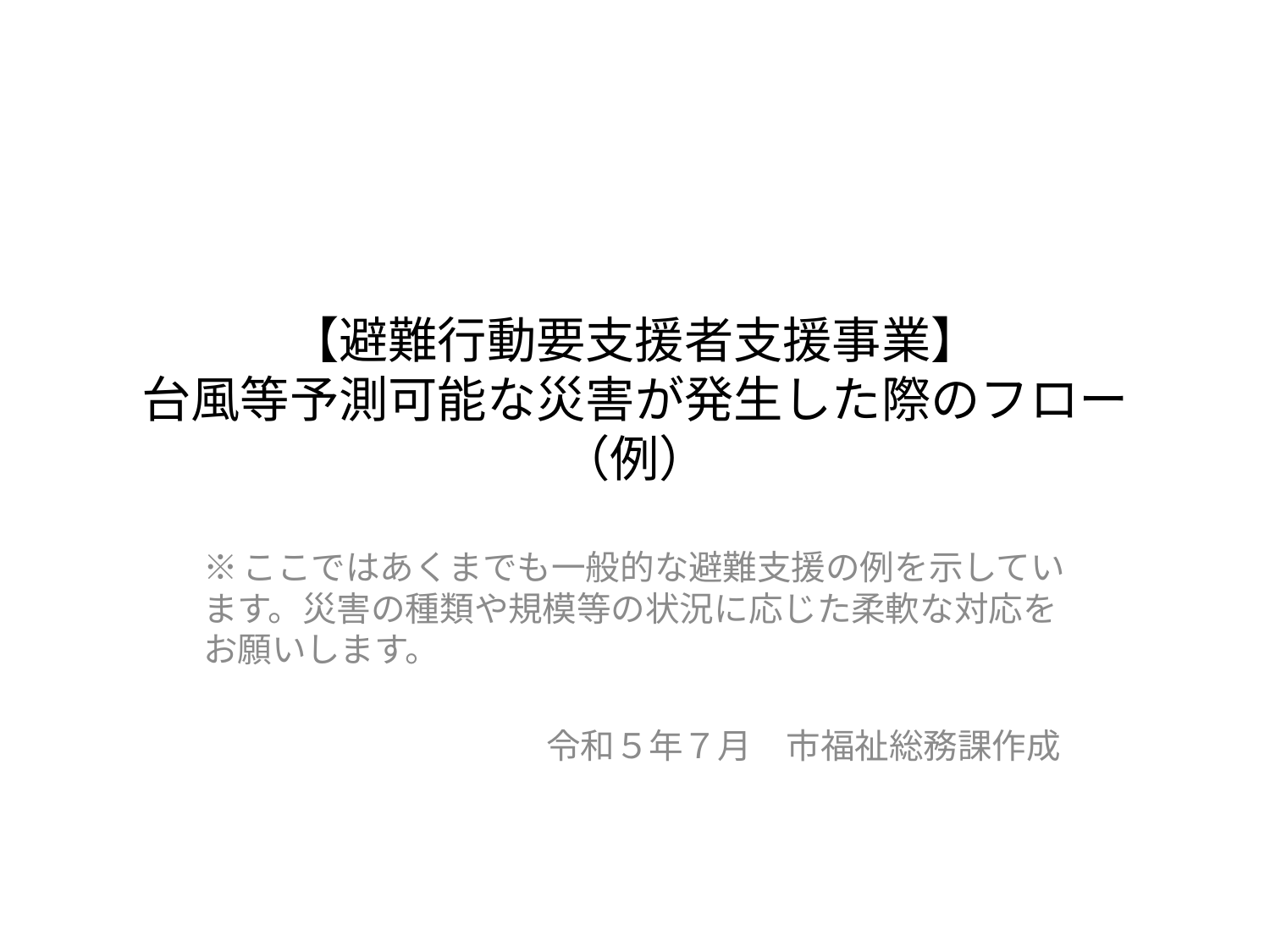

# 【避難行動要支援者支援事業】 台風等予測可能な災害が発生した際のフロー（例）
※ここではあくまでも一般的な避難支援の例を示しています。災害の種類や規模等の状況に応じた柔軟な対応をお願いします。

　　　　　　　　　　令和５年７月　市福祉総務課作成